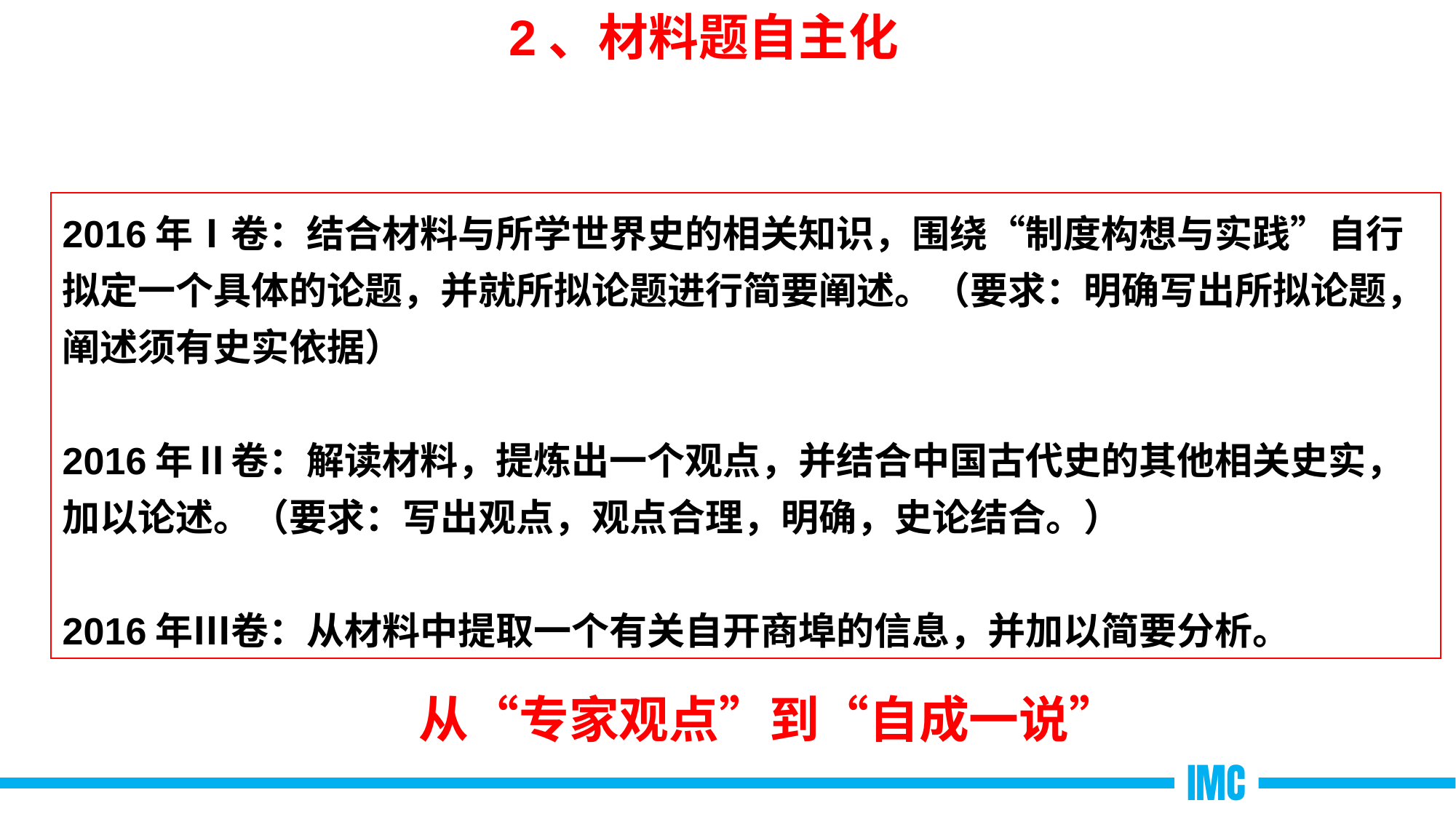

2、材料题自主化
2016年Ⅰ卷：结合材料与所学世界史的相关知识，围绕“制度构想与实践”自行拟定一个具体的论题，并就所拟论题进行简要阐述。（要求：明确写出所拟论题，阐述须有史实依据）

2016年Ⅱ卷：解读材料，提炼出一个观点，并结合中国古代史的其他相关史实，加以论述。（要求：写出观点，观点合理，明确，史论结合。）

2016年Ⅲ卷：从材料中提取一个有关自开商埠的信息，并加以简要分析。
从“专家观点”到“自成一说”